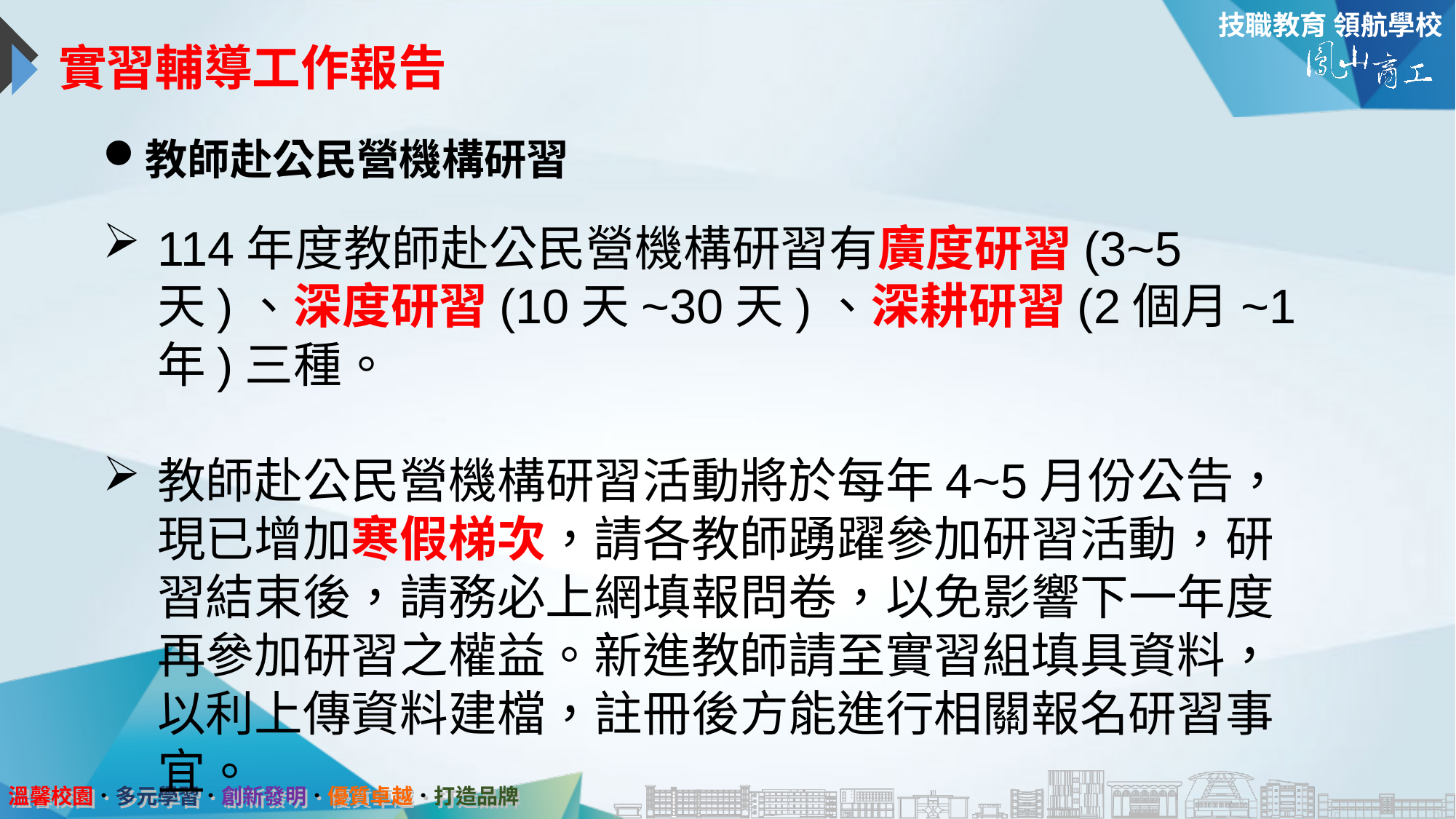

# 實習輔導工作報告
教師赴公民營機構研習
114年度教師赴公民營機構研習有廣度研習(3~5天)、深度研習(10天~30天)、深耕研習(2個月~1年)三種。

教師赴公民營機構研習活動將於每年4~5月份公告，現已增加寒假梯次，請各教師踴躍參加研習活動，研習結束後，請務必上網填報問卷，以免影響下一年度再參加研習之權益。新進教師請至實習組填具資料，以利上傳資料建檔，註冊後方能進行相關報名研習事宜。